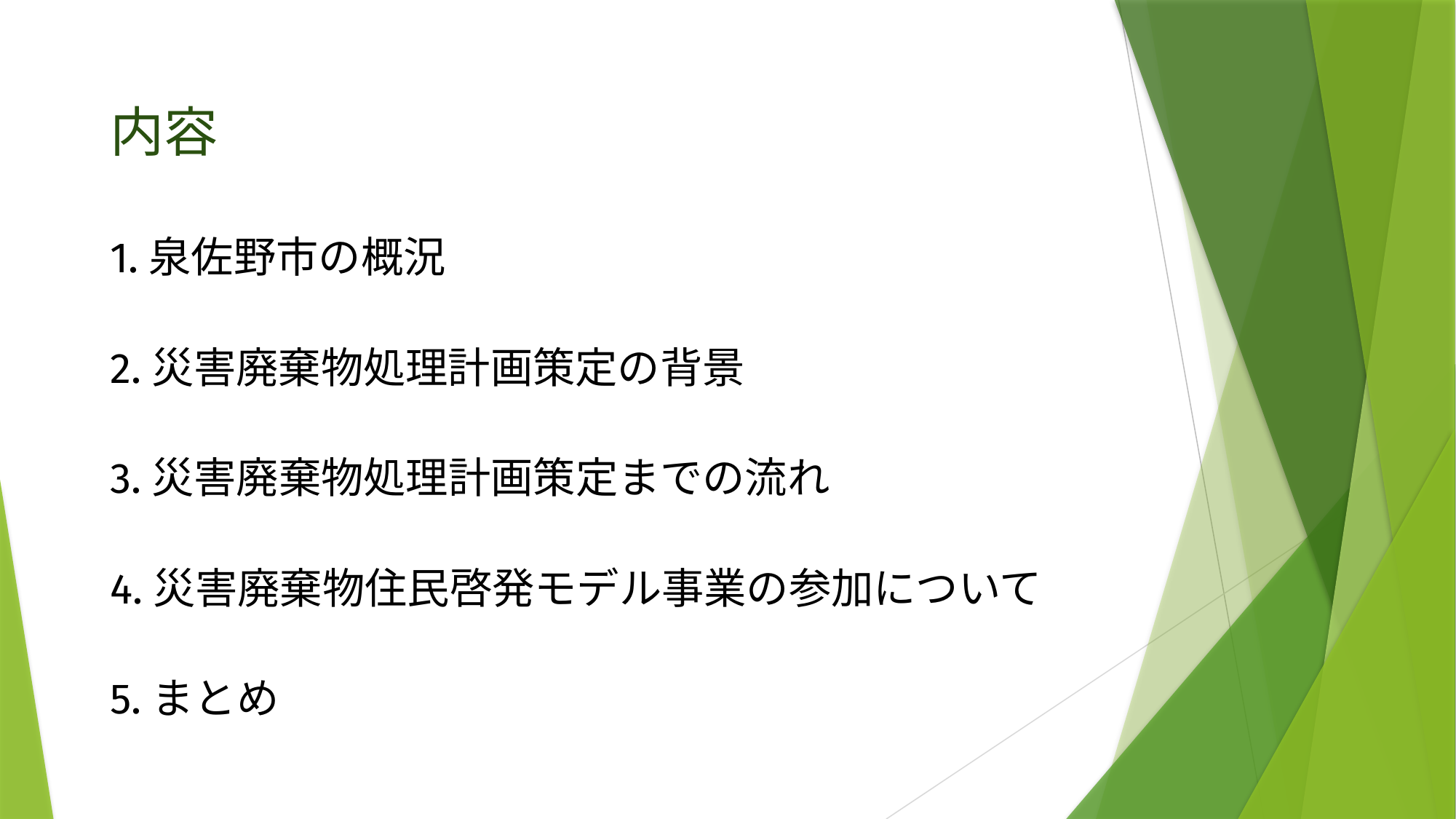

# 内容
1.泉佐野市の概況

2.災害廃棄物処理計画策定の背景

3.災害廃棄物処理計画策定までの流れ

4.災害廃棄物住民啓発モデル事業の参加について

5.まとめ